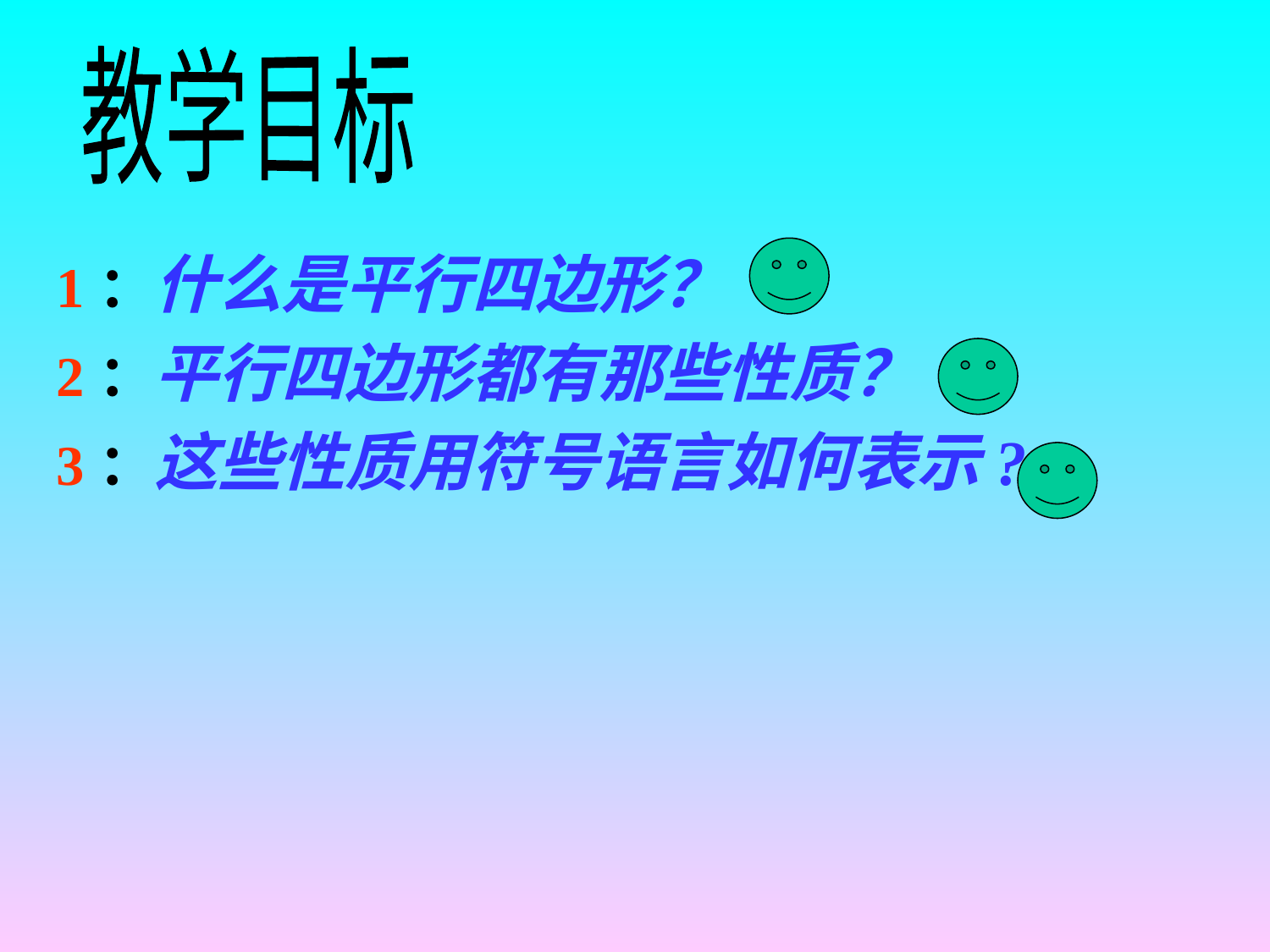

教学目标
1：什么是平行四边形？
2：平行四边形都有那些性质？
3：这些性质用符号语言如何表示?